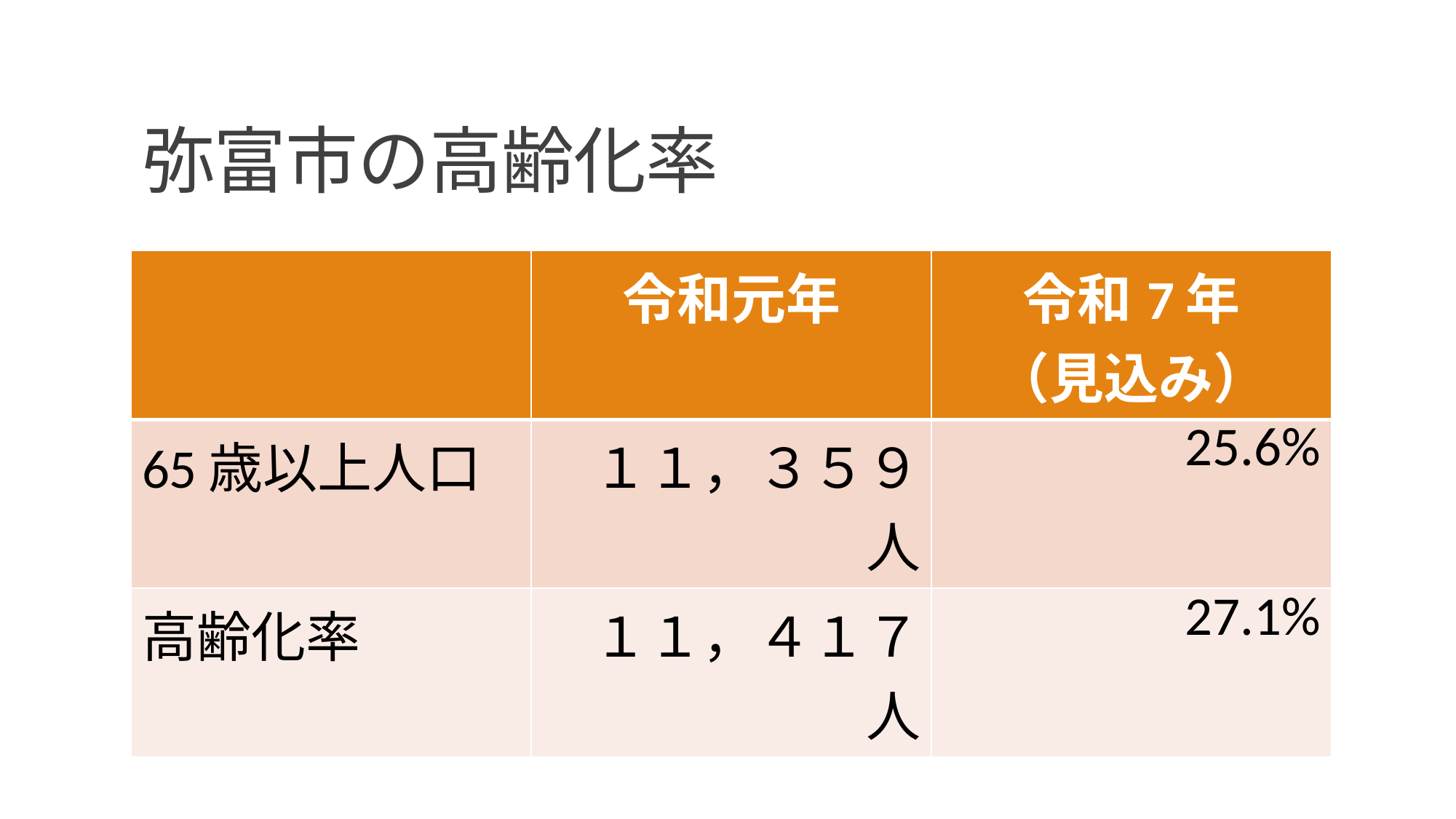

# 弥富市の高齢化率
|  | 令和元年 | 令和7年 （見込み） |
| --- | --- | --- |
| 65歳以上人口 | １１，３５９人 | 25.6% |
| 高齢化率 | １１，４１７人 | 27.1% |